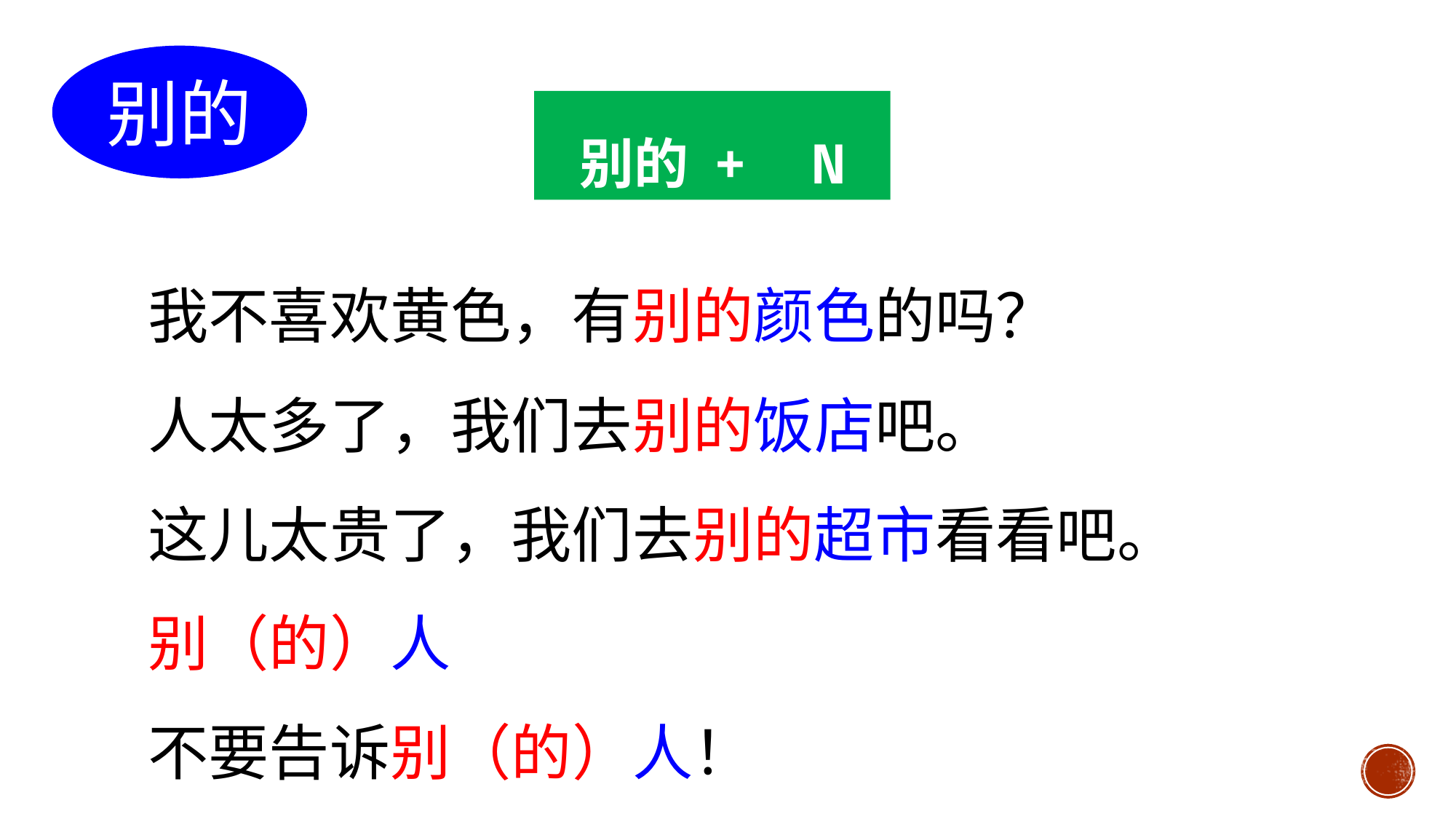

别的
别的 +  N
我不喜欢黄色，有别的颜色的吗？
人太多了，我们去别的饭店吧。
这儿太贵了，我们去别的超市看看吧。
别（的）人
不要告诉别（的）人！